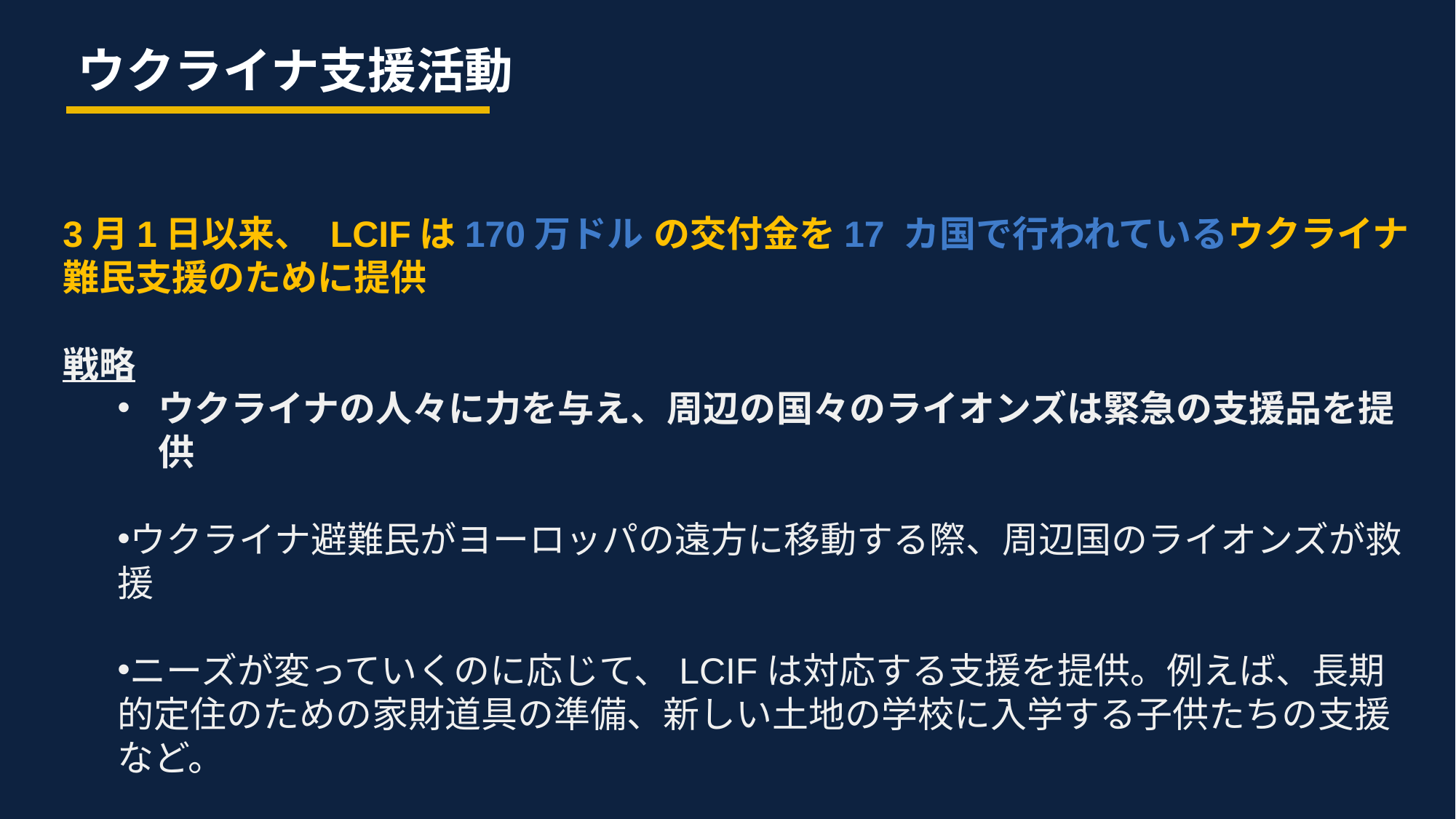

ウクライナ支援活動
3月1日以来、 LCIFは170万ドル の交付金を17 カ国で行われているウクライナ難民支援のために提供

戦略
ウクライナの人々に力を与え、周辺の国々のライオンズは緊急の支援品を提供

ウクライナ避難民がヨーロッパの遠方に移動する際、周辺国のライオンズが救援

ニーズが変っていくのに応じて、LCIFは対応する支援を提供。例えば、長期的定住のための家財道具の準備、新しい土地の学校に入学する子供たちの支援など。